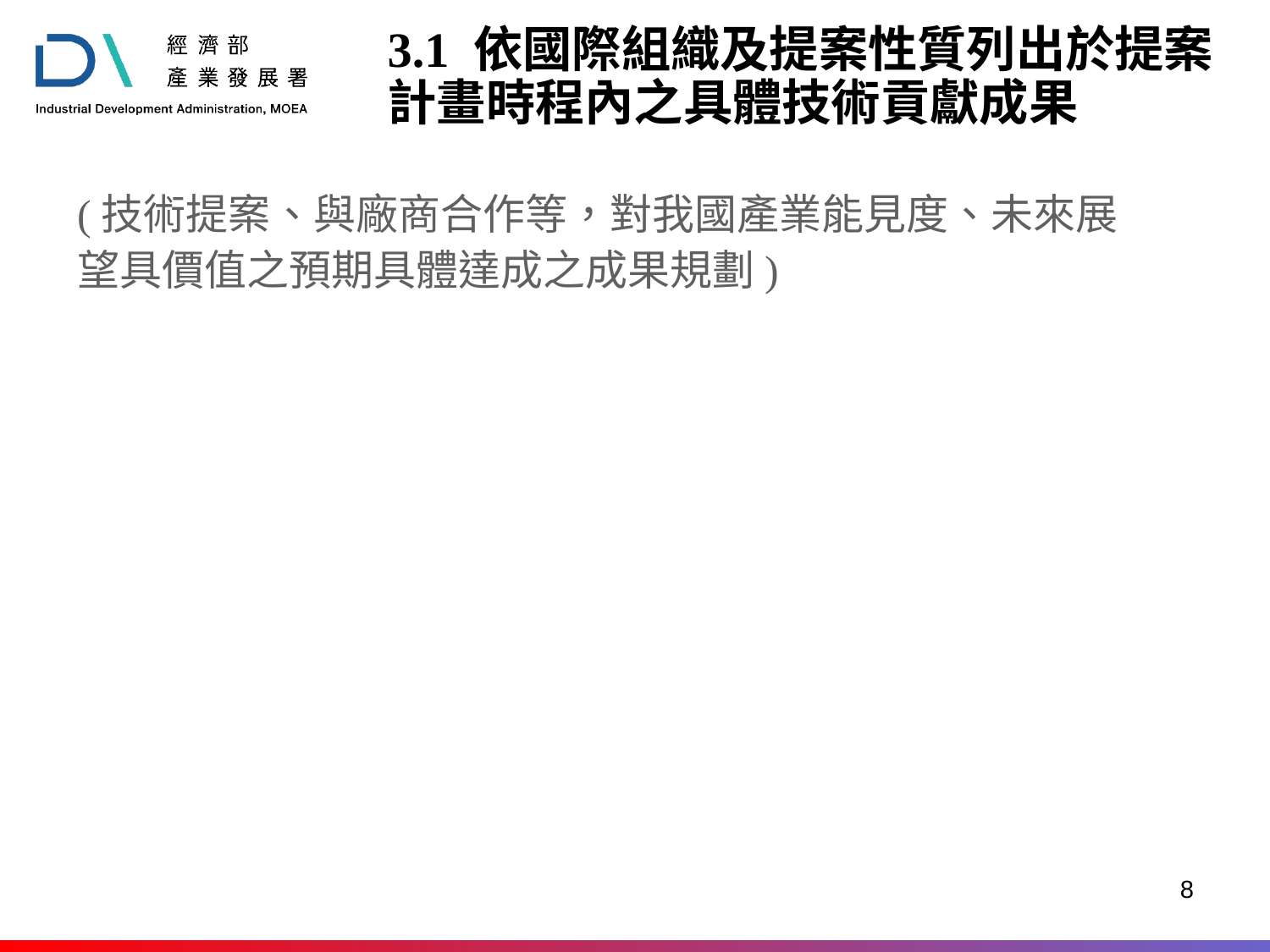

3.1 依國際組織及提案性質列出於提案計畫時程內之具體技術貢獻成果
(技術提案、與廠商合作等，對我國產業能見度、未來展望具價值之預期具體達成之成果規劃)
8